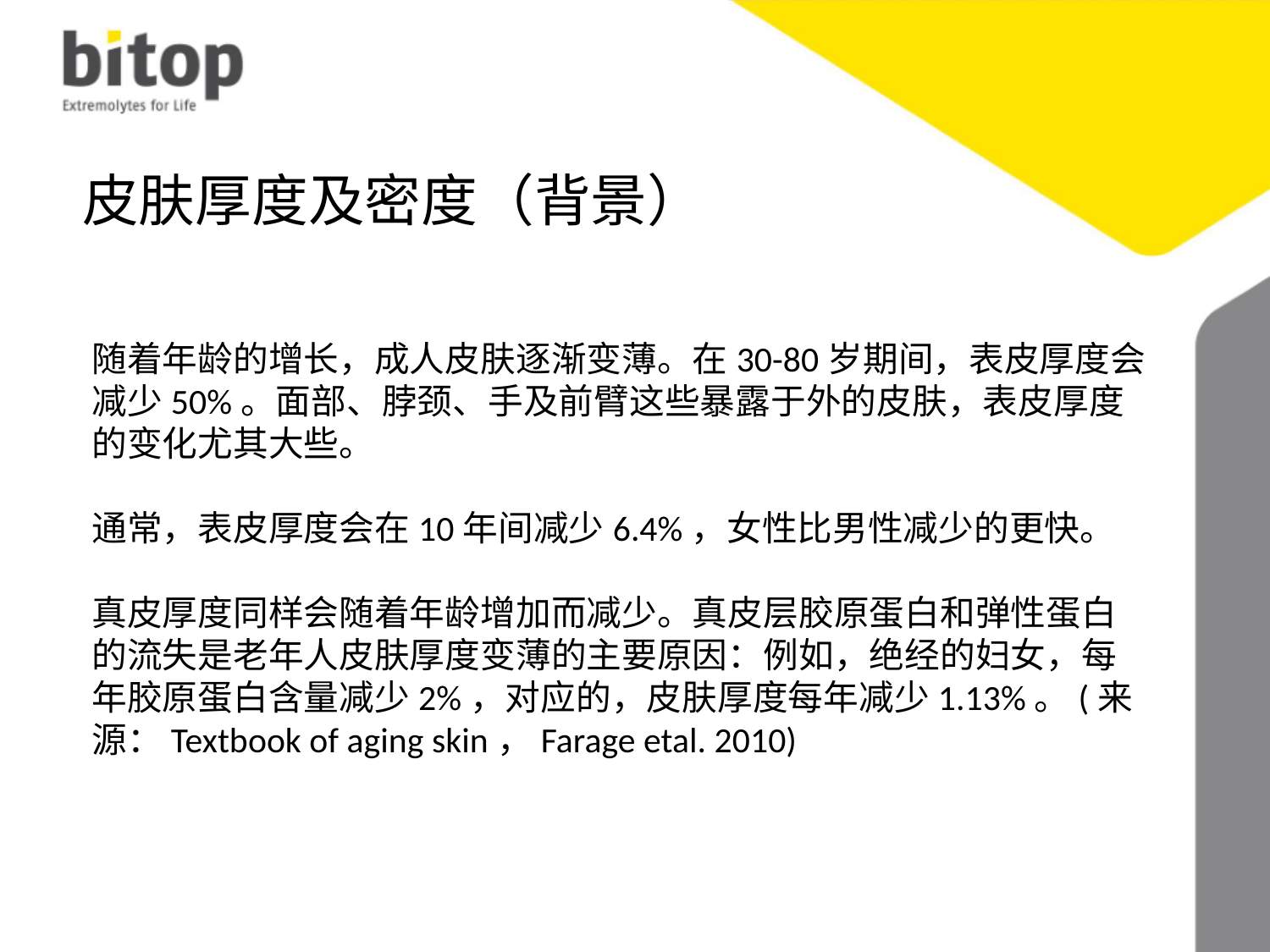

# 皮肤厚度及密度（背景）
随着年龄的增长，成人皮肤逐渐变薄。在30-80岁期间，表皮厚度会减少50%。面部、脖颈、手及前臂这些暴露于外的皮肤，表皮厚度的变化尤其大些。

通常，表皮厚度会在10年间减少6.4%，女性比男性减少的更快。

真皮厚度同样会随着年龄增加而减少。真皮层胶原蛋白和弹性蛋白的流失是老年人皮肤厚度变薄的主要原因：例如，绝经的妇女，每年胶原蛋白含量减少2%，对应的，皮肤厚度每年减少1.13%。(来源：Textbook of aging skin，Farage etal. 2010)